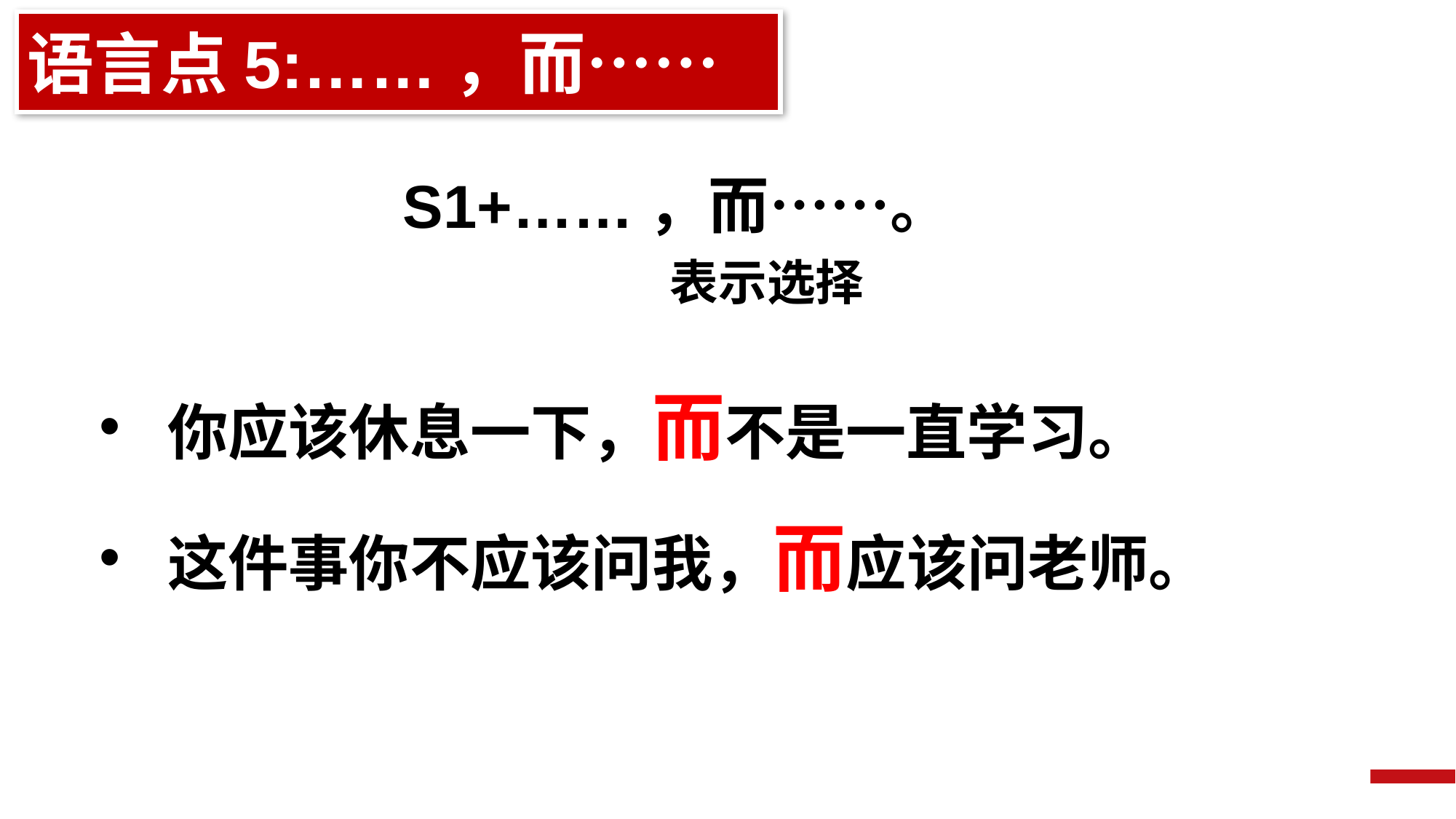

语言点5:……，而……
S1+……，而……。
                       表示选择
你应该休息一下，而不是一直学习。
这件事你不应该问我，而应该问老师。